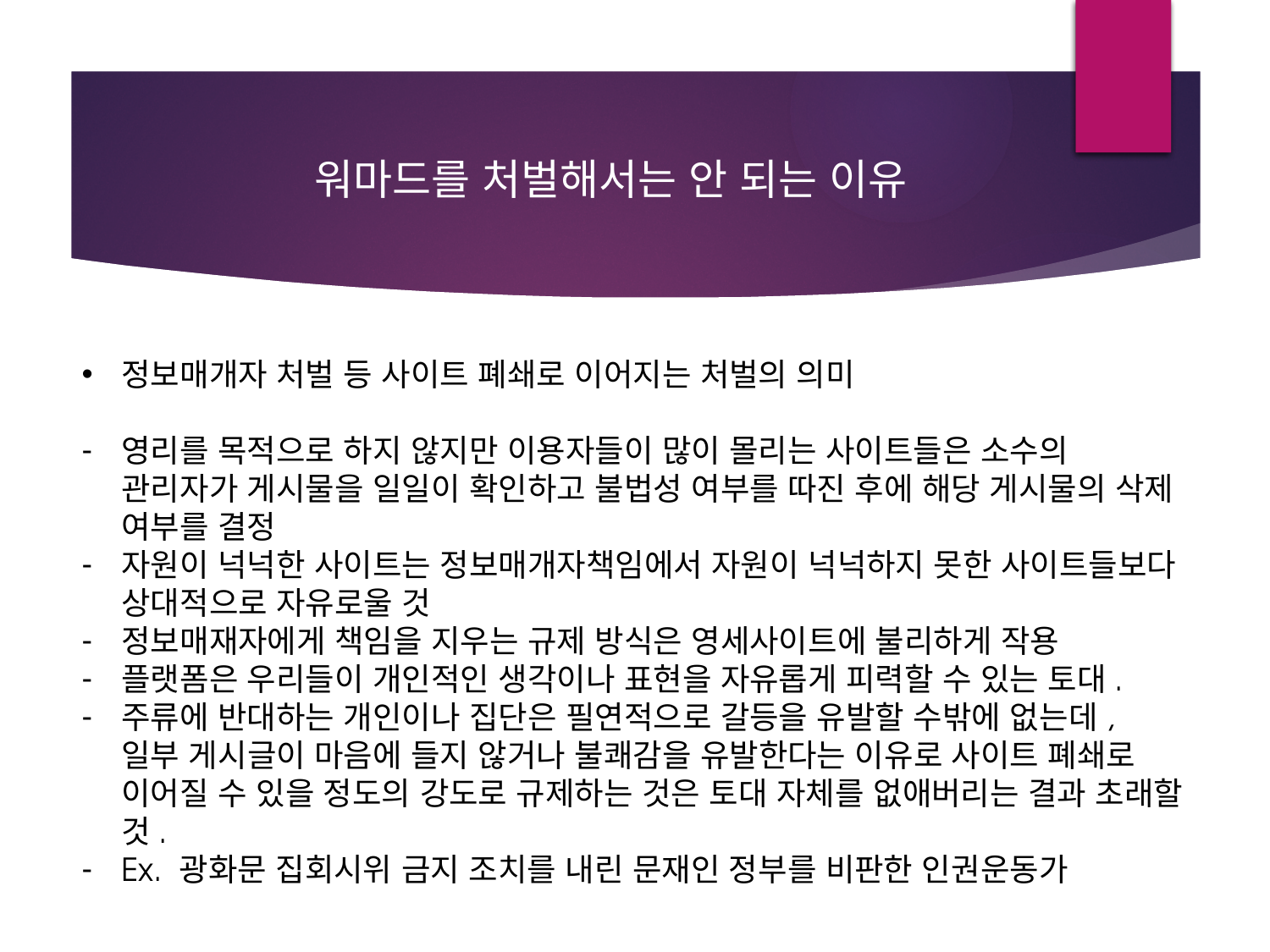

워마드를 처벌해서는 안 되는 이유
정보매개자 처벌 등 사이트 폐쇄로 이어지는 처벌의 의미

영리를 목적으로 하지 않지만 이용자들이 많이 몰리는 사이트들은 소수의 관리자가 게시물을 일일이 확인하고 불법성 여부를 따진 후에 해당 게시물의 삭제 여부를 결정
자원이 넉넉한 사이트는 정보매개자책임에서 자원이 넉넉하지 못한 사이트들보다 상대적으로 자유로울 것
정보매재자에게 책임을 지우는 규제 방식은 영세사이트에 불리하게 작용
플랫폼은 우리들이 개인적인 생각이나 표현을 자유롭게 피력할 수 있는 토대.
주류에 반대하는 개인이나 집단은 필연적으로 갈등을 유발할 수밖에 없는데, 일부 게시글이 마음에 들지 않거나 불쾌감을 유발한다는 이유로 사이트 폐쇄로 이어질 수 있을 정도의 강도로 규제하는 것은 토대 자체를 없애버리는 결과 초래할 것.
Ex. 광화문 집회시위 금지 조치를 내린 문재인 정부를 비판한 인권운동가